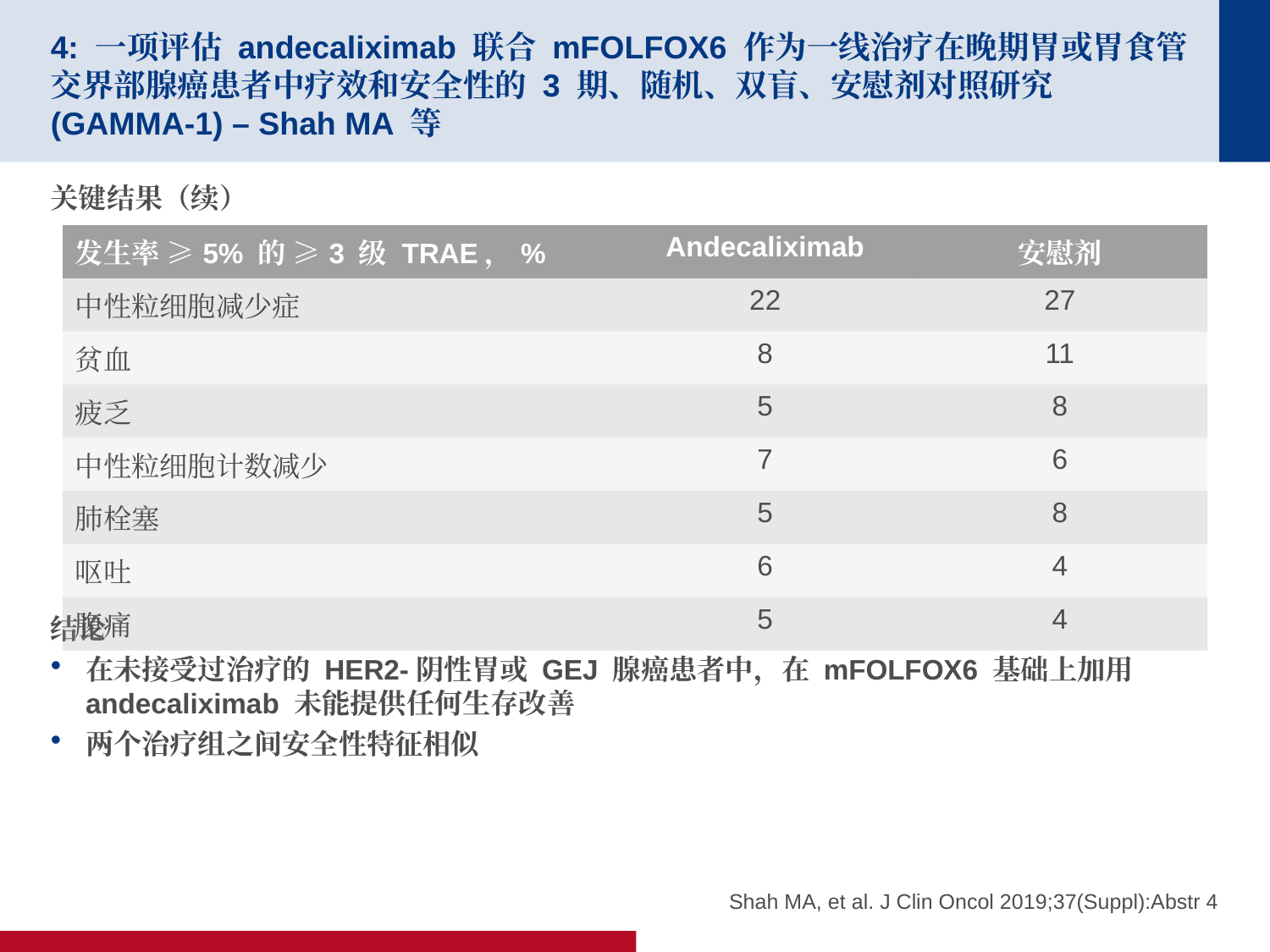

# 4: 一项评估 andecaliximab 联合 mFOLFOX6 作为一线治疗在晚期胃或胃食管交界部腺癌患者中疗效和安全性的 3 期、随机、双盲、安慰剂对照研究 (GAMMA-1) – Shah MA 等
关键结果（续）

结论
在未接受过治疗的 HER2-阴性胃或 GEJ 腺癌患者中，在 mFOLFOX6 基础上加用 andecaliximab 未能提供任何生存改善
两个治疗组之间安全性特征相似
| 发生率 ≥5% 的 ≥3 级 TRAE，% | Andecaliximab | 安慰剂 |
| --- | --- | --- |
| 中性粒细胞减少症 | 22 | 27 |
| 贫血 | 8 | 11 |
| 疲乏 | 5 | 8 |
| 中性粒细胞计数减少 | 7 | 6 |
| 肺栓塞 | 5 | 8 |
| 呕吐 | 6 | 4 |
| 腹痛 | 5 | 4 |
Shah MA, et al. J Clin Oncol 2019;37(Suppl):Abstr 4